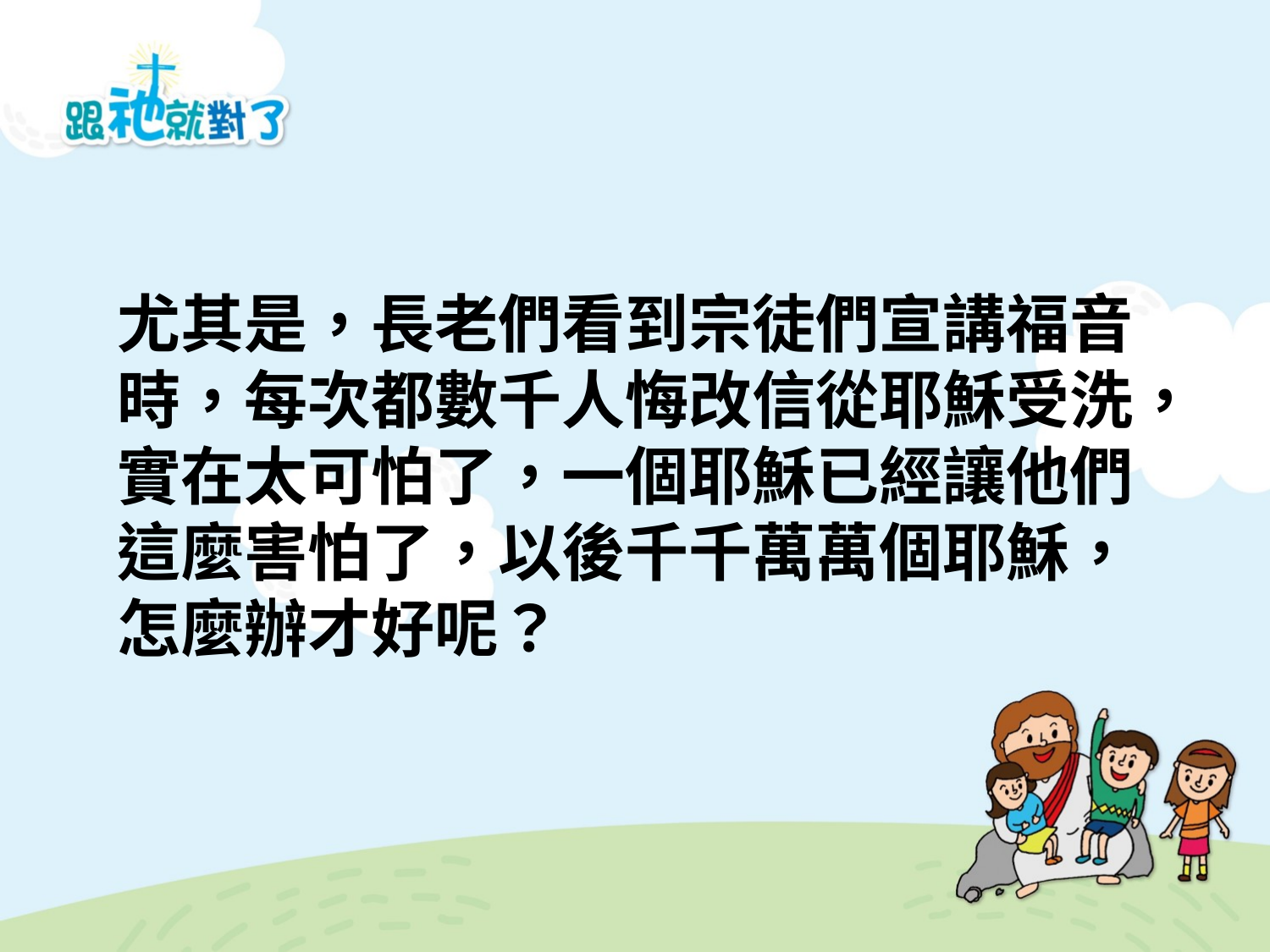

尤其是，長老們看到宗徒們宣講福音時，每次都數千人悔改信從耶穌受洗，實在太可怕了，一個耶穌已經讓他們這麼害怕了，以後千千萬萬個耶穌，怎麼辦才好呢？